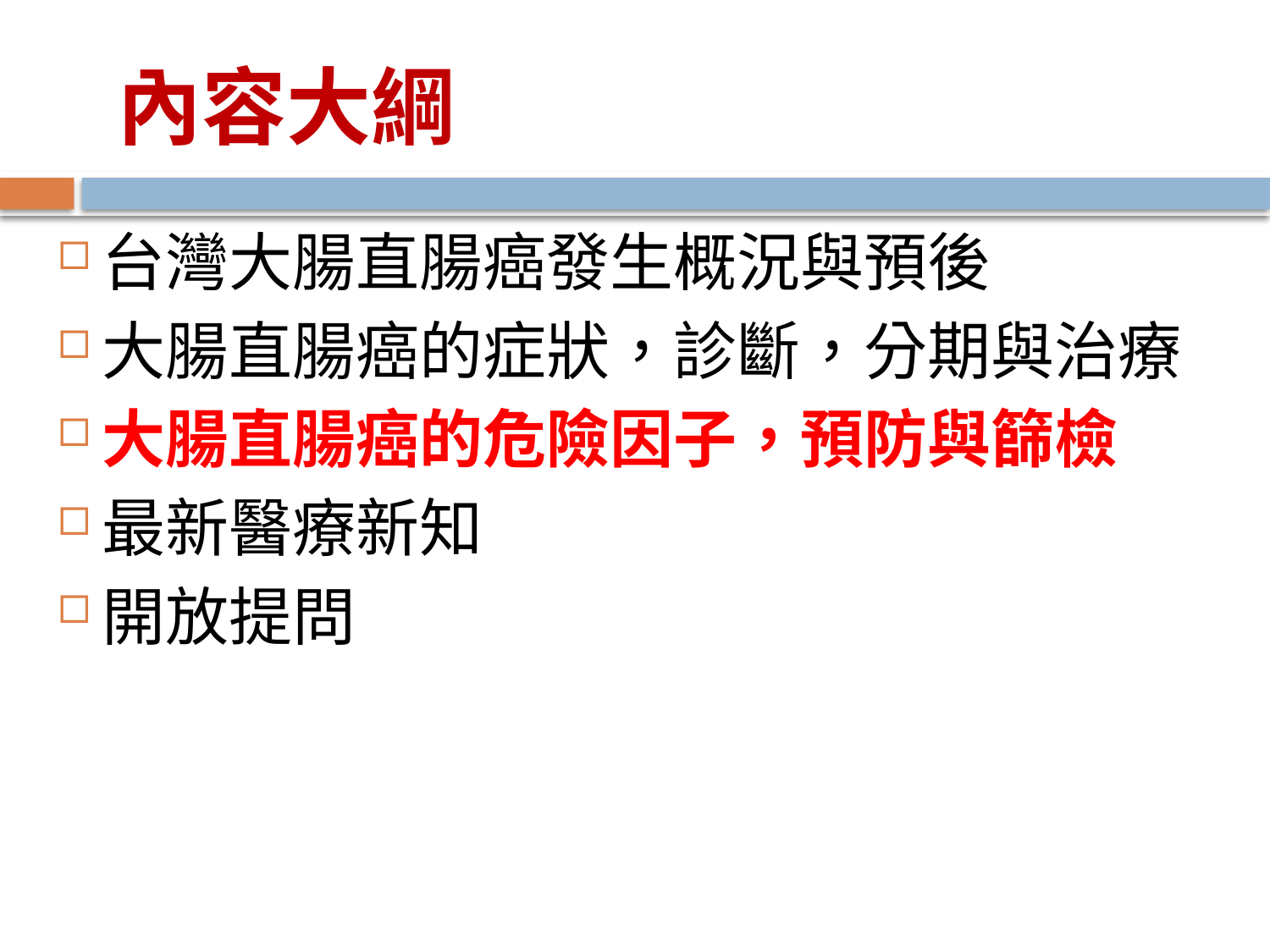

# 內容大綱
台灣大腸直腸癌發生概況與預後
大腸直腸癌的症狀，診斷，分期與治療
大腸直腸癌的危險因子，預防與篩檢
最新醫療新知
開放提問